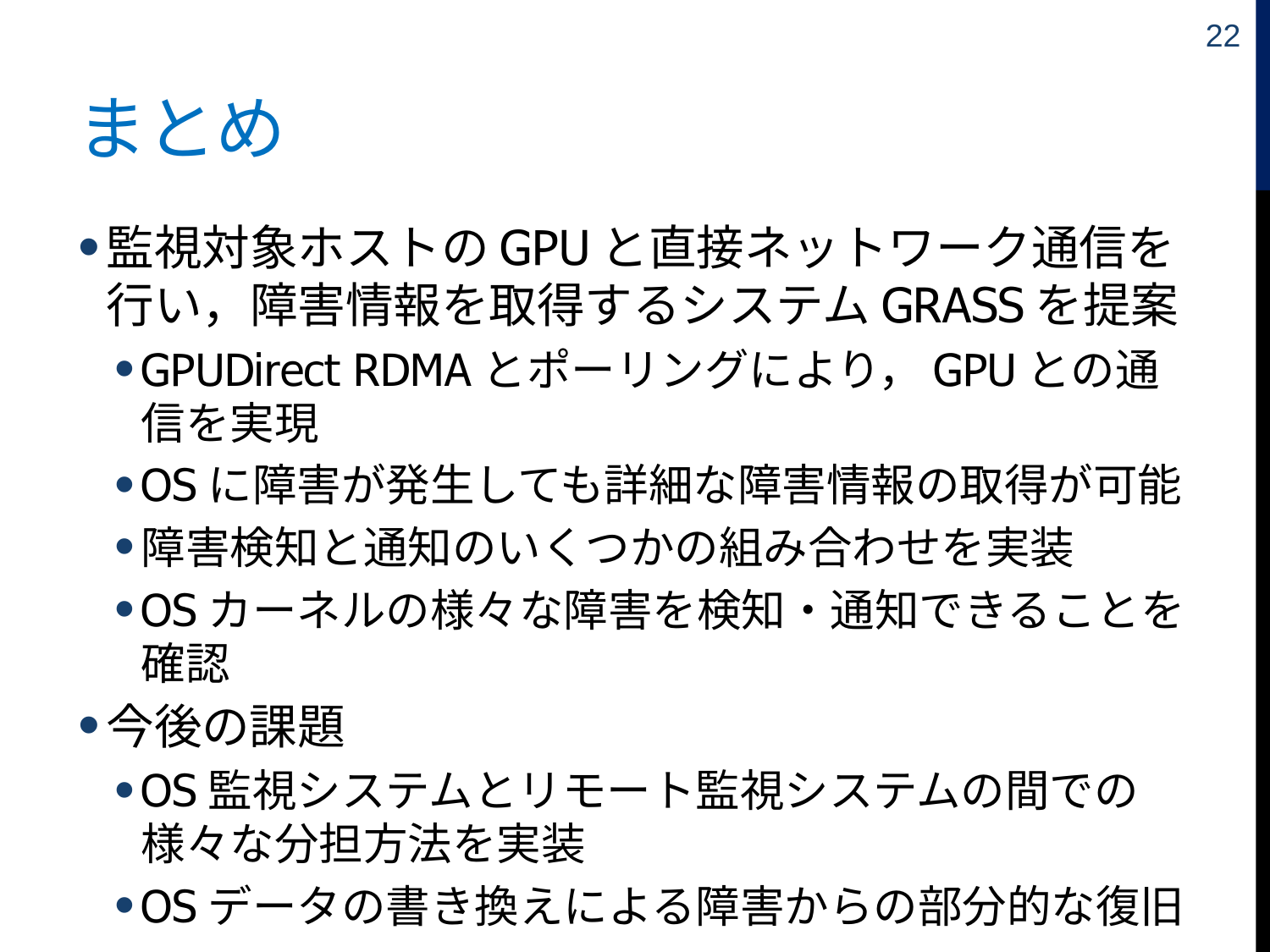

22
# まとめ
監視対象ホストのGPUと直接ネットワーク通信を行い，障害情報を取得するシステムGRASSを提案
GPUDirect RDMAとポーリングにより，GPUとの通信を実現
OSに障害が発生しても詳細な障害情報の取得が可能
障害検知と通知のいくつかの組み合わせを実装
OSカーネルの様々な障害を検知・通知できることを確認
今後の課題
OS監視システムとリモート監視システムの間での様々な分担方法を実装
OSデータの書き換えによる障害からの部分的な復旧